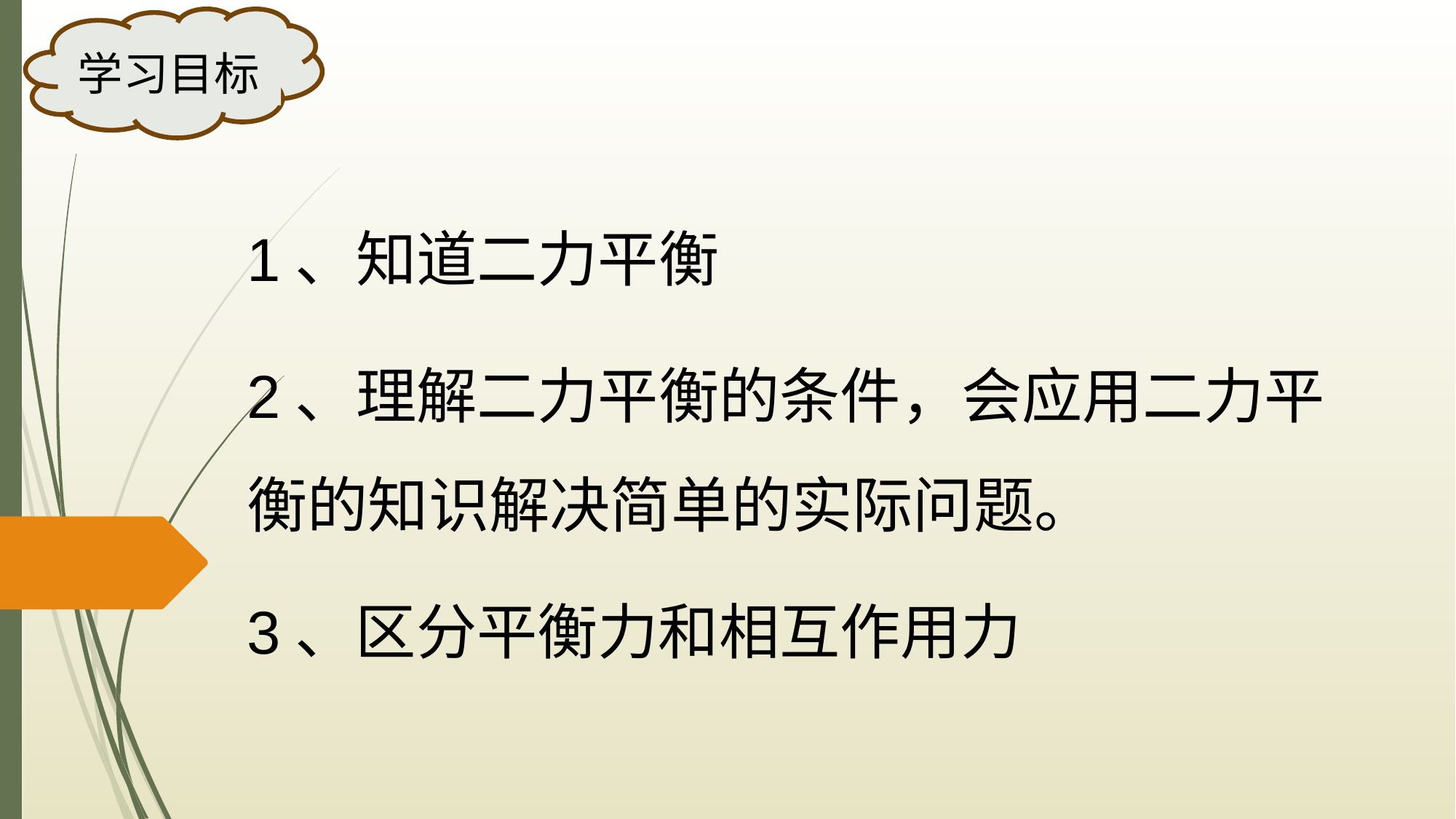

学习目标
1、知道二力平衡
2、理解二力平衡的条件，会应用二力平衡的知识解决简单的实际问题。
3、区分平衡力和相互作用力